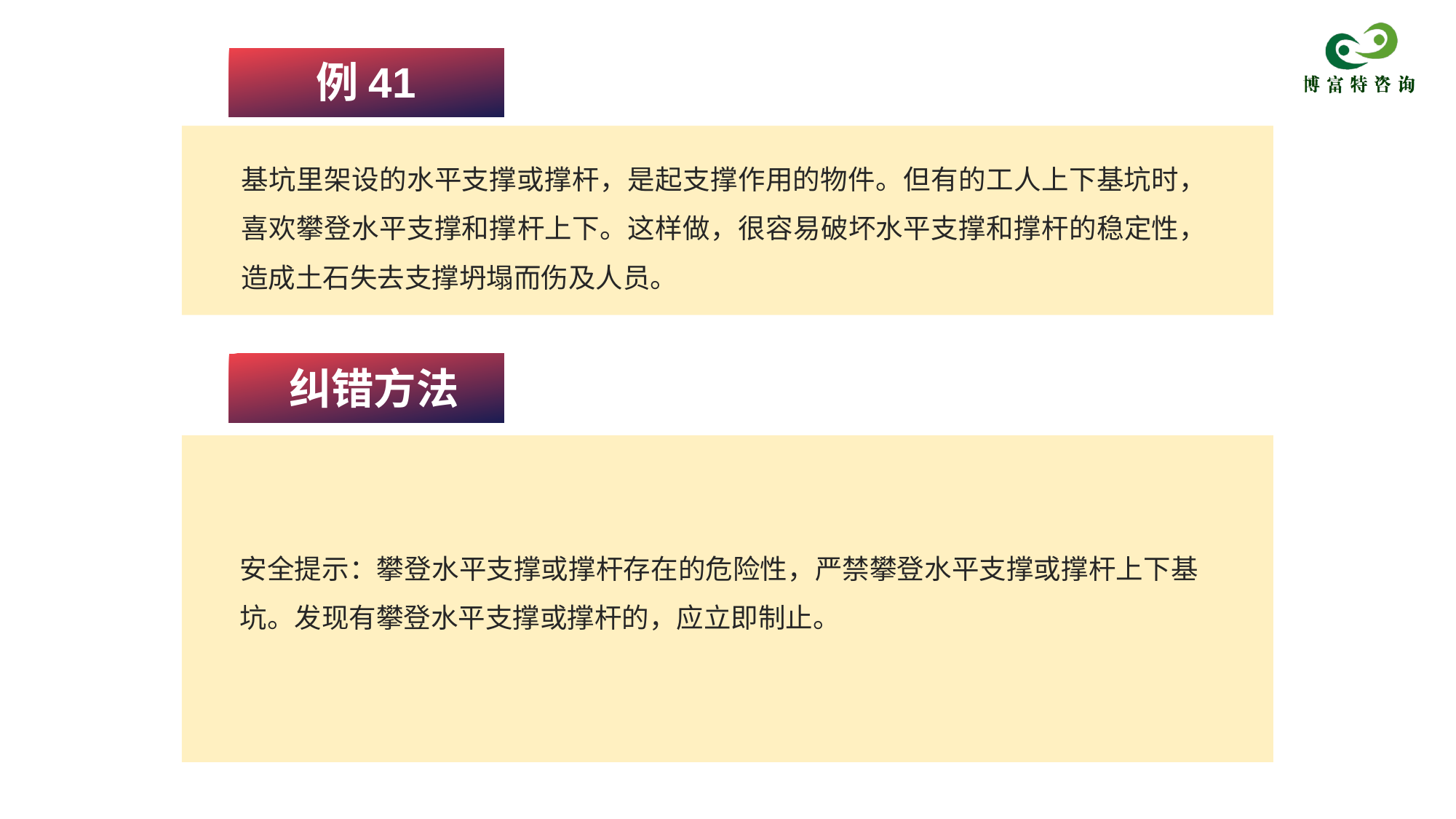

例41

基坑里架设的水平支撑或撑杆，是起支撑作用的物件。但有的工人上下基坑时，喜欢攀登水平支撑和撑杆上下。这样做，很容易破坏水平支撑和撑杆的稳定性，造成土石失去支撑坍塌而伤及人员。

纠错方法

安全提示：攀登水平支撑或撑杆存在的危险性，严禁攀登水平支撑或撑杆上下基坑。发现有攀登水平支撑或撑杆的，应立即制止。